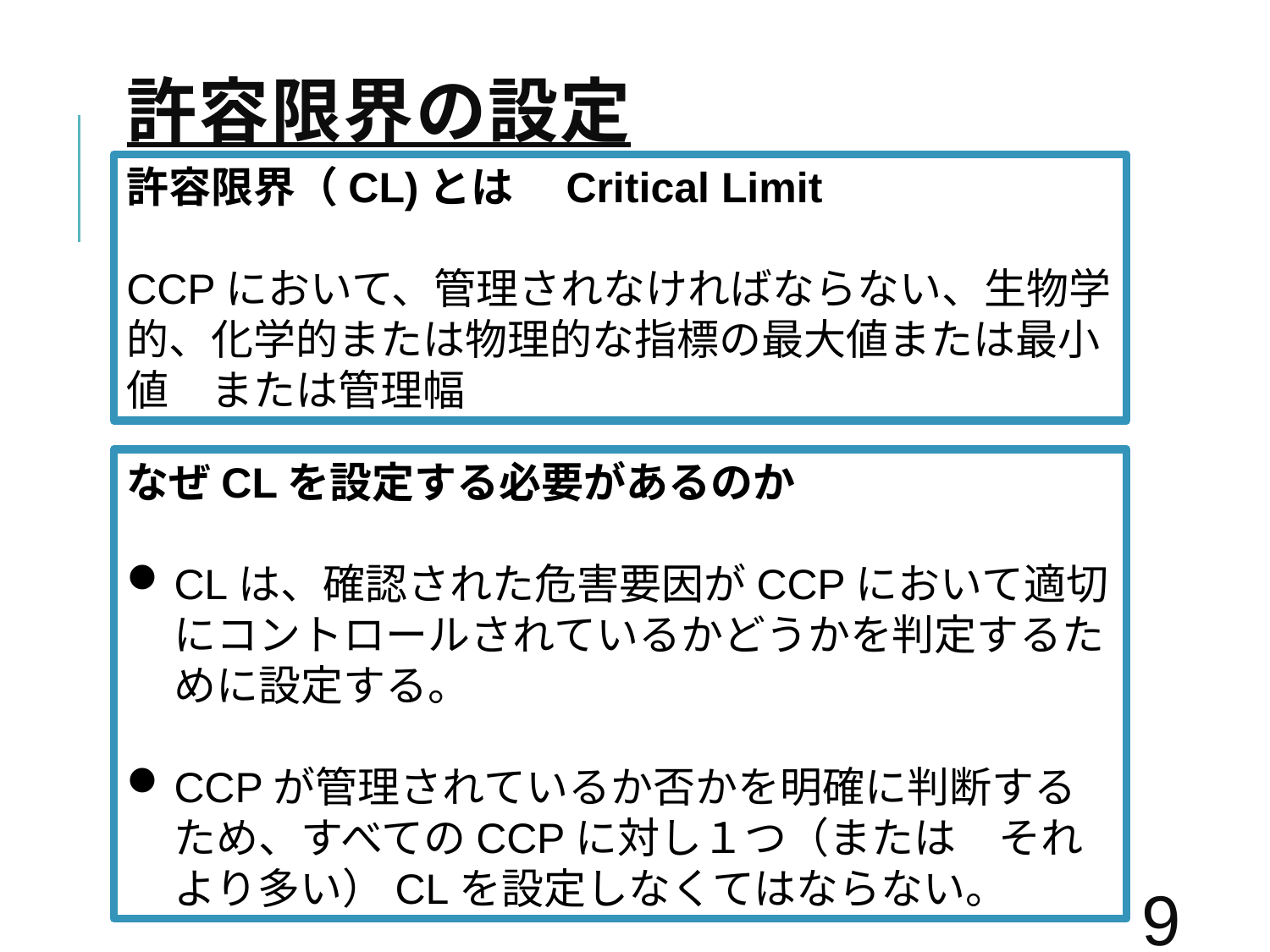

# 許容限界の設定
許容限界（CL)とは　Critical Limit

CCPにおいて、管理されなければならない、生物学的、化学的または物理的な指標の最大値または最小値　または管理幅
なぜCLを設定する必要があるのか

CLは、確認された危害要因がCCPにおいて適切にコントロールされているかどうかを判定するために設定する。

CCPが管理されているか否かを明確に判断するため、すべてのCCPに対し１つ（または　それより多い）CLを設定しなくてはならない。
91